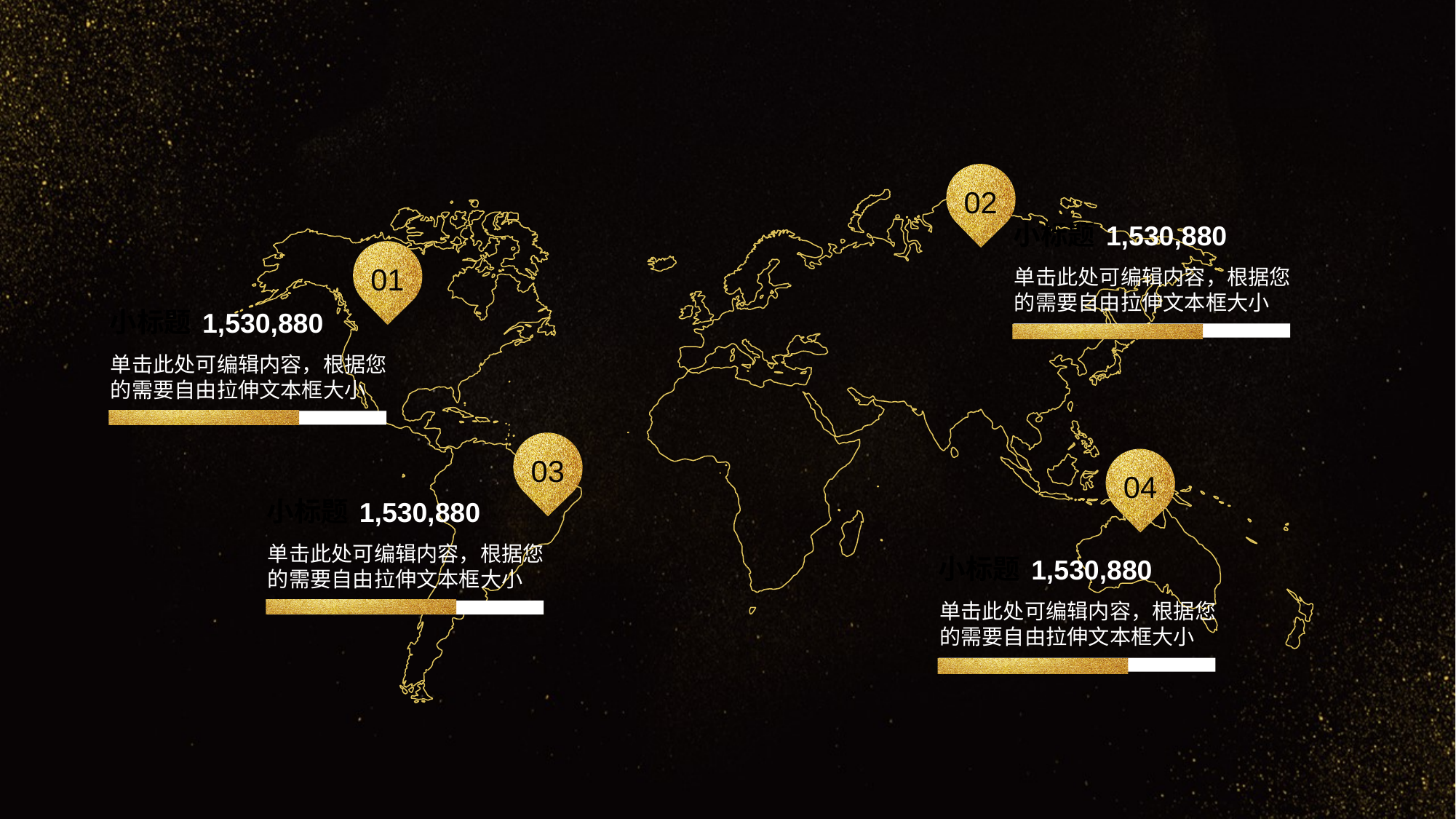

02

小标题
1,530,880
单击此处可编辑内容，根据您的需要自由拉伸文本框大小

01
小标题
1,530,880
单击此处可编辑内容，根据您的需要自由拉伸文本框大小

03

04
小标题
1,530,880
单击此处可编辑内容，根据您的需要自由拉伸文本框大小

小标题
1,530,880
单击此处可编辑内容，根据您的需要自由拉伸文本框大小